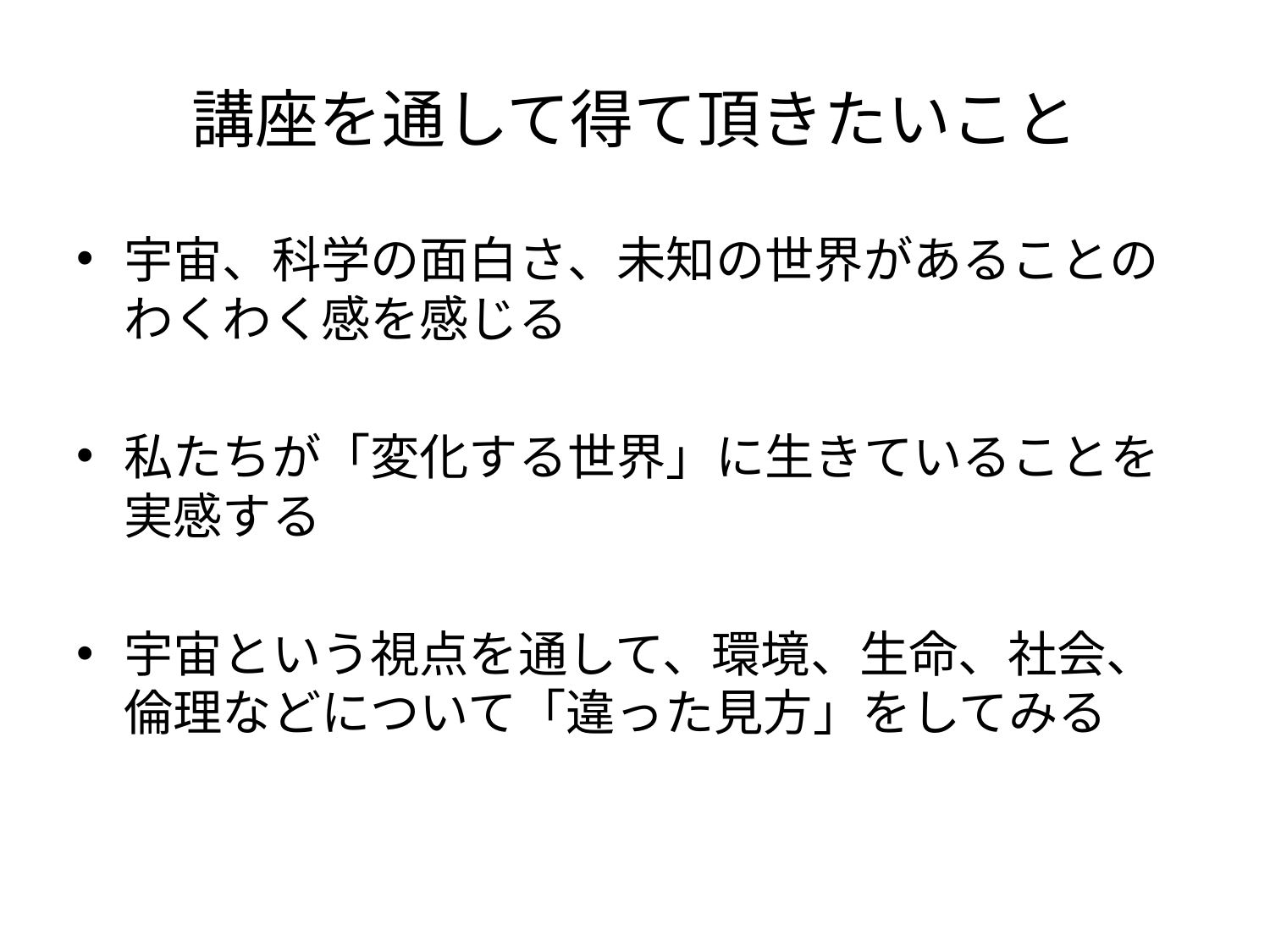

# 講座を通して得て頂きたいこと
宇宙、科学の面白さ、未知の世界があることのわくわく感を感じる

私たちが「変化する世界」に生きていることを実感する

宇宙という視点を通して、環境、生命、社会、倫理などについて「違った見方」をしてみる